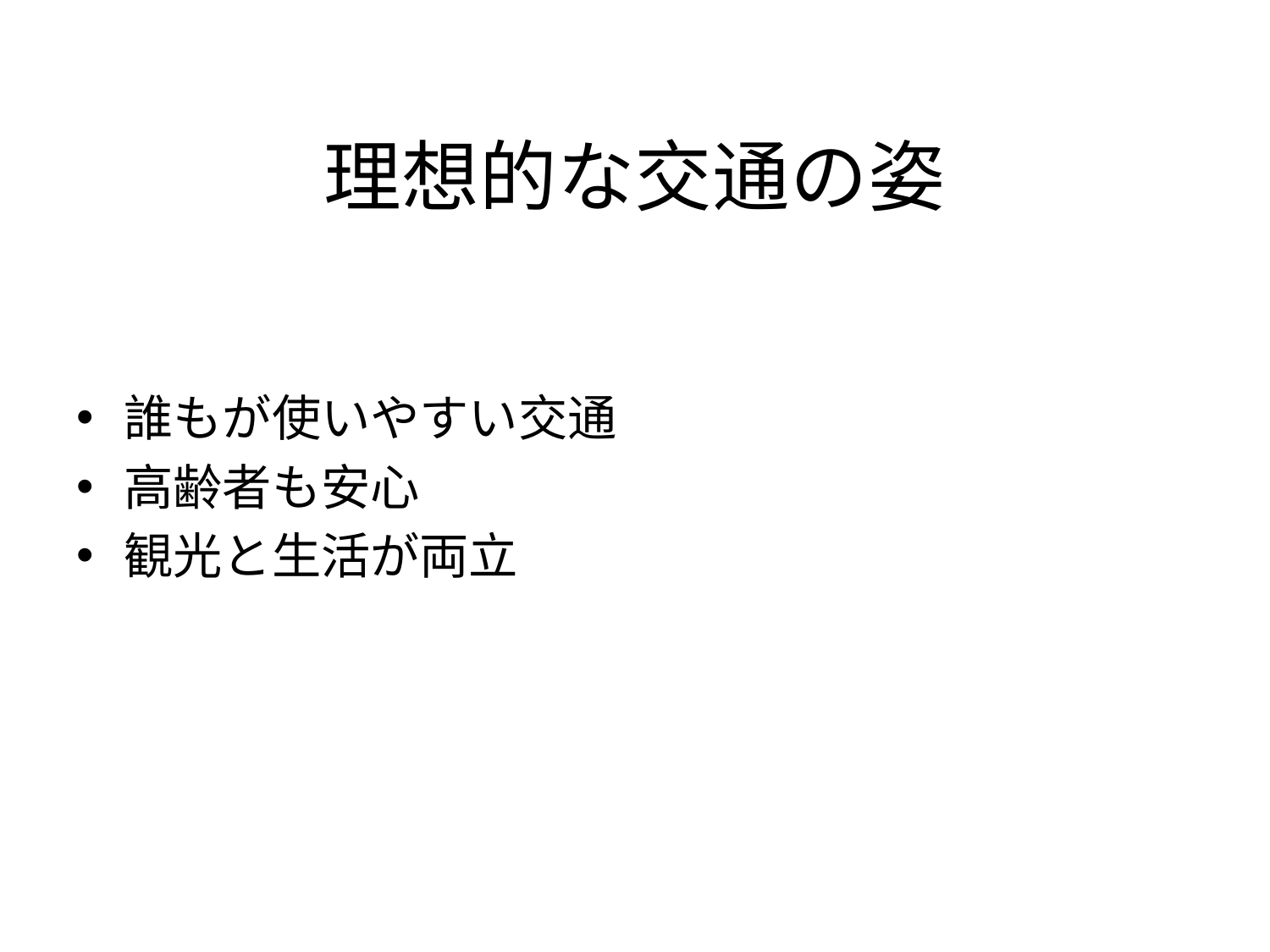

# 理想的な交通の姿
誰もが使いやすい交通
高齢者も安心
観光と生活が両立